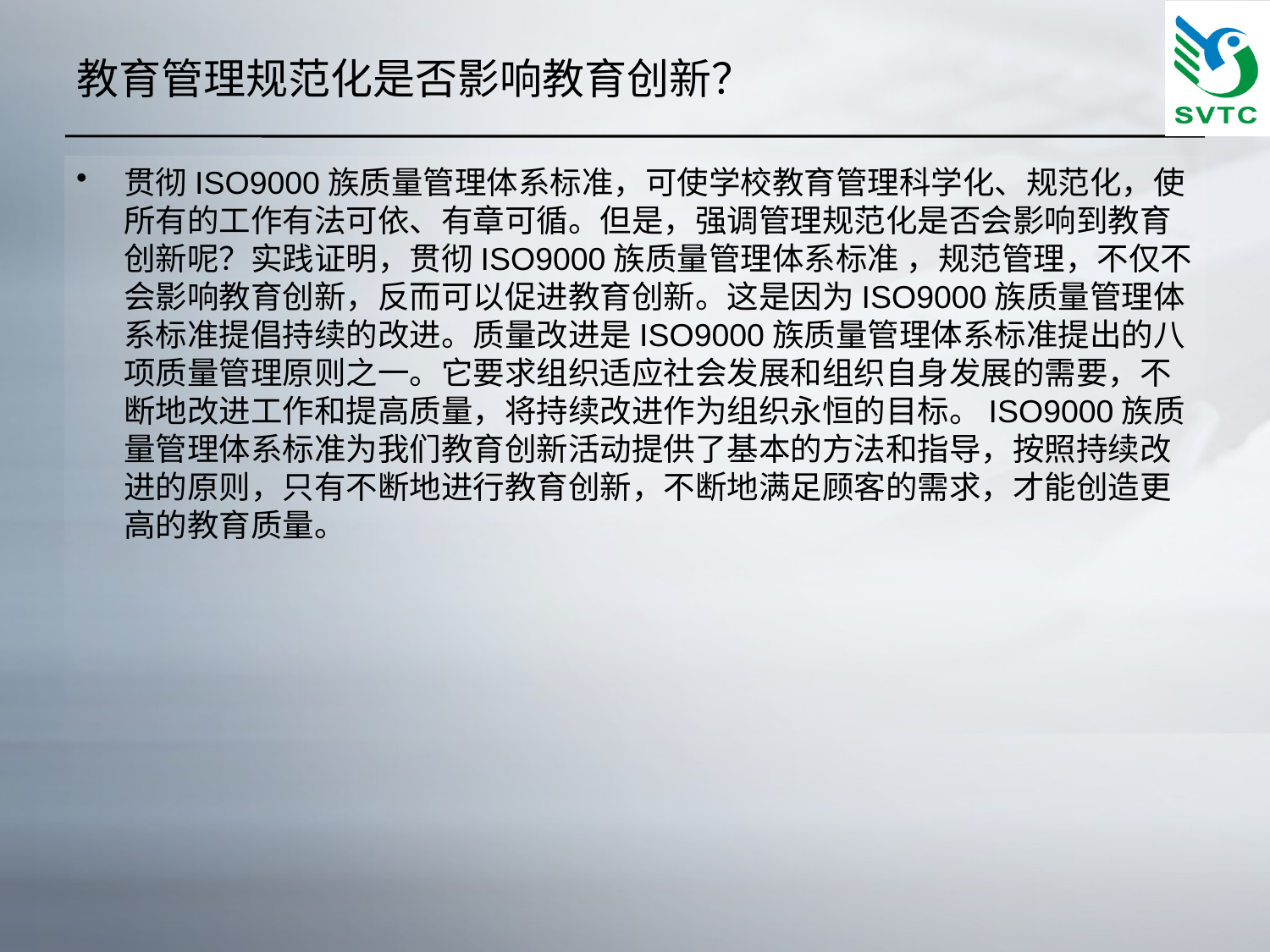

# 教育管理规范化是否影响教育创新？
贯彻ISO9000族质量管理体系标准，可使学校教育管理科学化、规范化，使所有的工作有法可依、有章可循。但是，强调管理规范化是否会影响到教育创新呢？实践证明，贯彻ISO9000族质量管理体系标准 ，规范管理，不仅不会影响教育创新，反而可以促进教育创新。这是因为ISO9000族质量管理体系标准提倡持续的改进。质量改进是ISO9000族质量管理体系标准提出的八项质量管理原则之一。它要求组织适应社会发展和组织自身发展的需要，不断地改进工作和提高质量，将持续改进作为组织永恒的目标。ISO9000族质量管理体系标准为我们教育创新活动提供了基本的方法和指导，按照持续改进的原则，只有不断地进行教育创新，不断地满足顾客的需求，才能创造更高的教育质量。